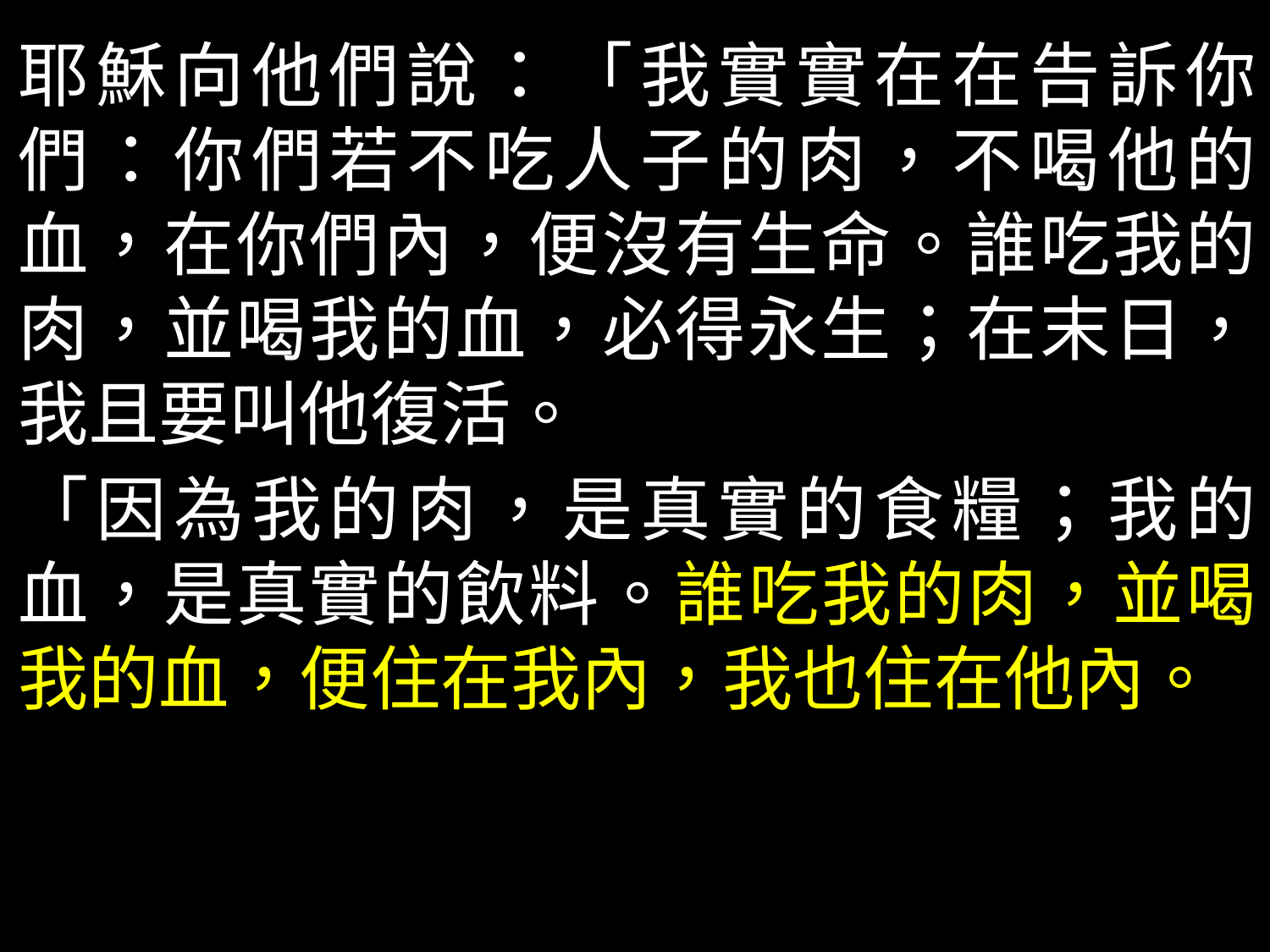

耶穌向他們說：「我實實在在告訴你們：你們若不吃人子的肉，不喝他的血，在你們內，便沒有生命。誰吃我的肉，並喝我的血，必得永生；在末日，我且要叫他復活。
「因為我的肉，是真實的食糧；我的血，是真實的飲料。誰吃我的肉，並喝我的血，便住在我內，我也住在他內。